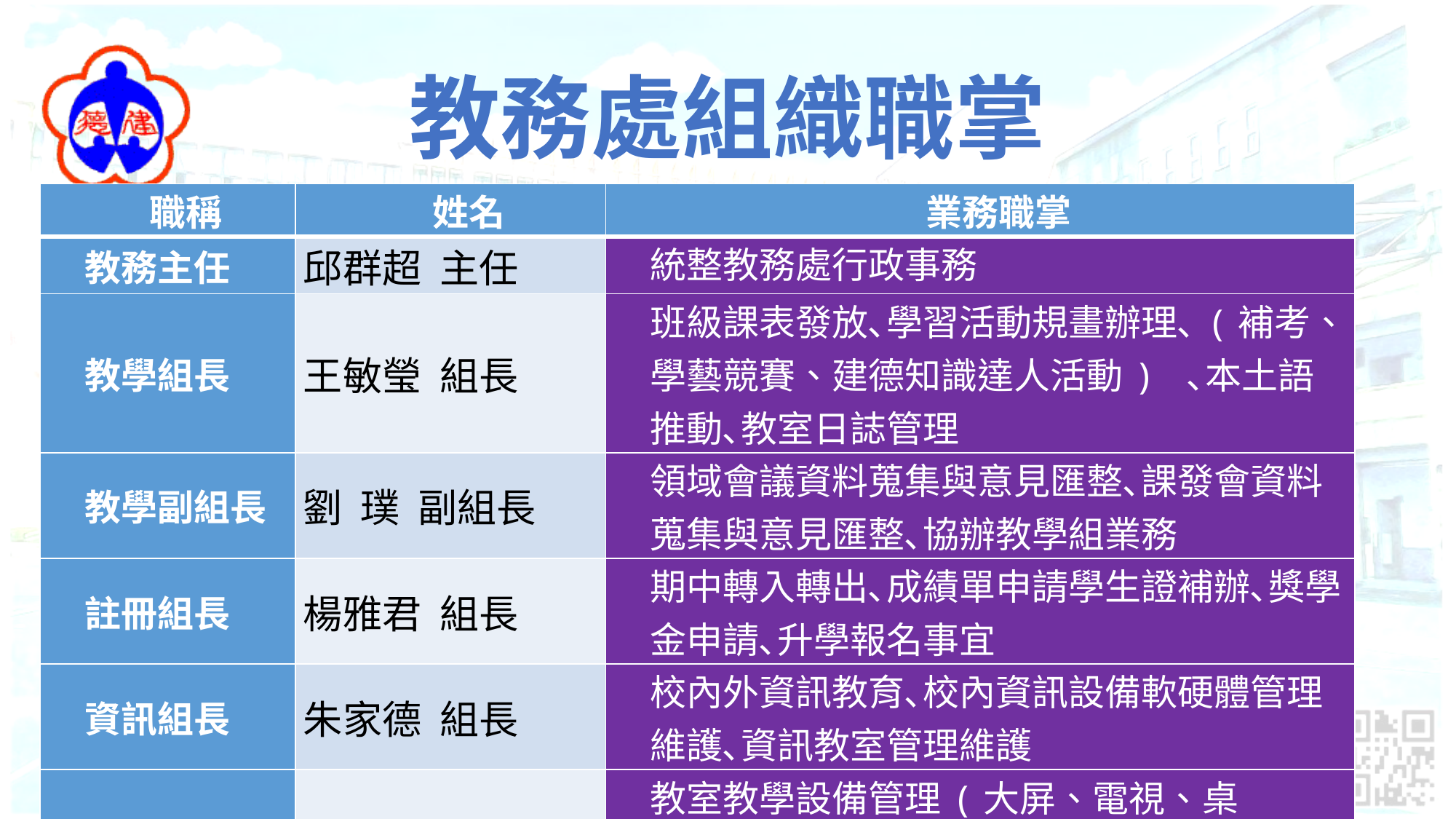

# 教務處組織職掌
| 職稱 | 姓名 | 業務職掌 |
| --- | --- | --- |
| 教務主任 | 邱群超 主任 | 統整教務處行政事務 |
| 教學組長 | 王敏瑩 組長 | 班級課表發放､學習活動規畫辦理､(補考、學藝競賽、建德知識達人活動) ､本土語推動､教室日誌管理 |
| 教學副組長 | 劉 璞 副組長 | 領域會議資料蒐集與意見匯整､課發會資料蒐集與意見匯整､協辦教學組業務 |
| 註冊組長 | 楊雅君 組長 | 期中轉入轉出､成績單申請學生證補辦､獎學金申請､升學報名事宜 |
| 資訊組長 | 朱家德 組長 | 校內外資訊教育､校內資訊設備軟硬體管理維護､資訊教室管理維護 |
| 設備組長 | 陳焜銘 組長 | 教室教學設備管理(大屏、電視、桌機) ､專科大樓實驗教室/家政教室借用管理､ 科展/海洋教育相關業務 |